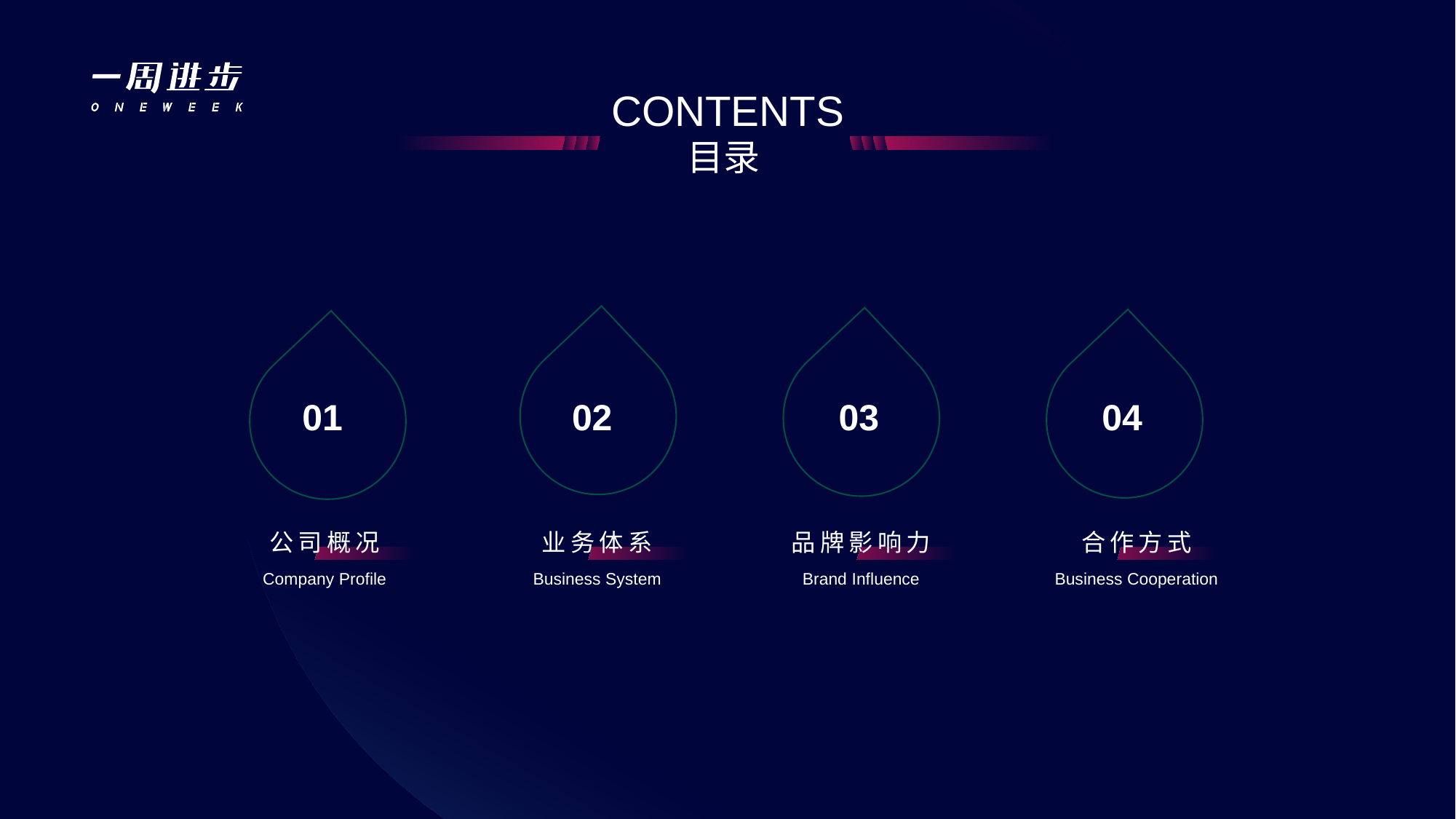

CONTENTS
目录

01
02
03
04
公司概况
业务体系
品牌影响力
合作方式

Company Profile
Business System
Brand Influence
Business Cooperation